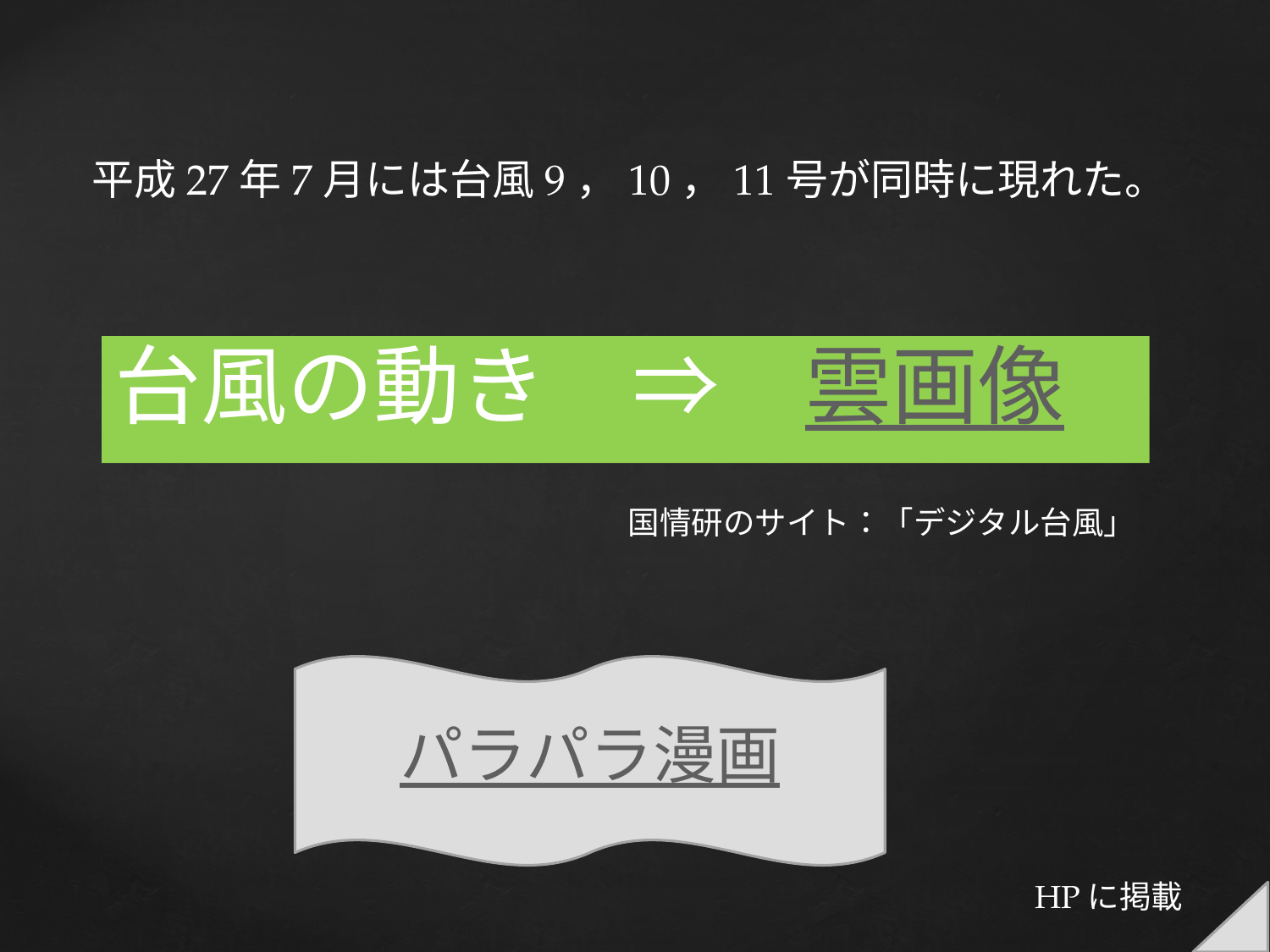

平成27年7月には台風9，10，11号が同時に現れた。
# 台風の動き　⇒　雲画像
国情研のサイト：「デジタル台風」
パラパラ漫画
HPに掲載